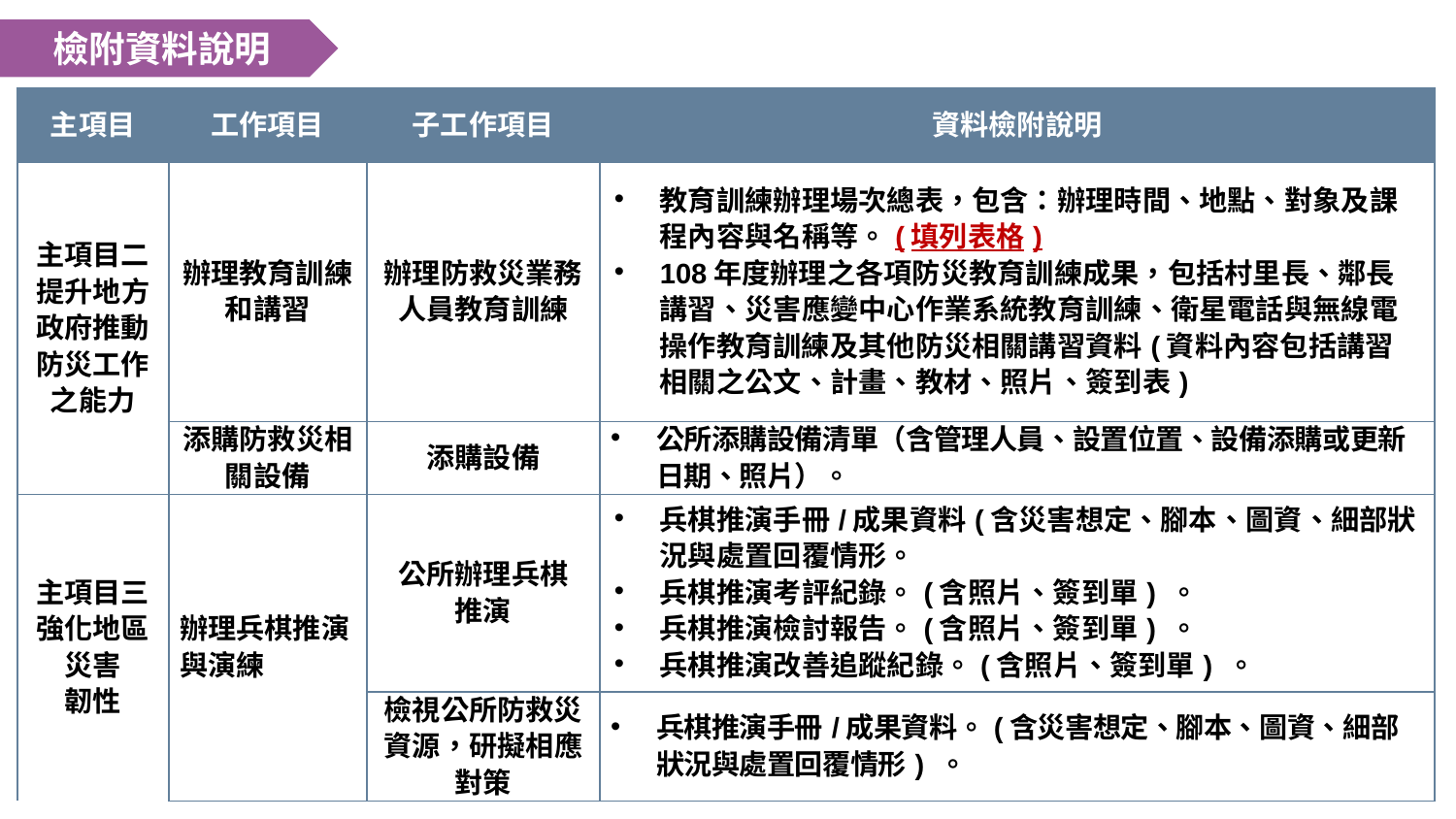

檢附資料說明
| 主項目 | 工作項目 | 子工作項目 | 資料檢附說明 |
| --- | --- | --- | --- |
| 主項目二 提升地方政府推動防災工作之能力 | 辦理教育訓練和講習 | 辦理防救災業務人員教育訓練 | 教育訓練辦理場次總表，包含：辦理時間、地點、對象及課程內容與名稱等。(填列表格) 108年度辦理之各項防災教育訓練成果，包括村里長、鄰長講習、災害應變中心作業系統教育訓練、衛星電話與無線電操作教育訓練及其他防災相關講習資料(資料內容包括講習相關之公文、計畫、教材、照片、簽到表) |
|  | 添購防救災相關設備 | 添購設備 | 公所添購設備清單（含管理人員、設置位置、設備添購或更新日期、照片）。 |
| 主項目三 強化地區災害 韌性 | 辦理兵棋推演與演練 | 公所辦理兵棋 推演 | 兵棋推演手冊/成果資料(含災害想定、腳本、圖資、細部狀況與處置回覆情形。 兵棋推演考評紀錄。(含照片、簽到單) 。 兵棋推演檢討報告。(含照片、簽到單) 。 兵棋推演改善追蹤紀錄。(含照片、簽到單) 。 |
|  |  | 檢視公所防救災資源，研擬相應對策 | 兵棋推演手冊/成果資料。(含災害想定、腳本、圖資、細部狀況與處置回覆情形) 。 |
29